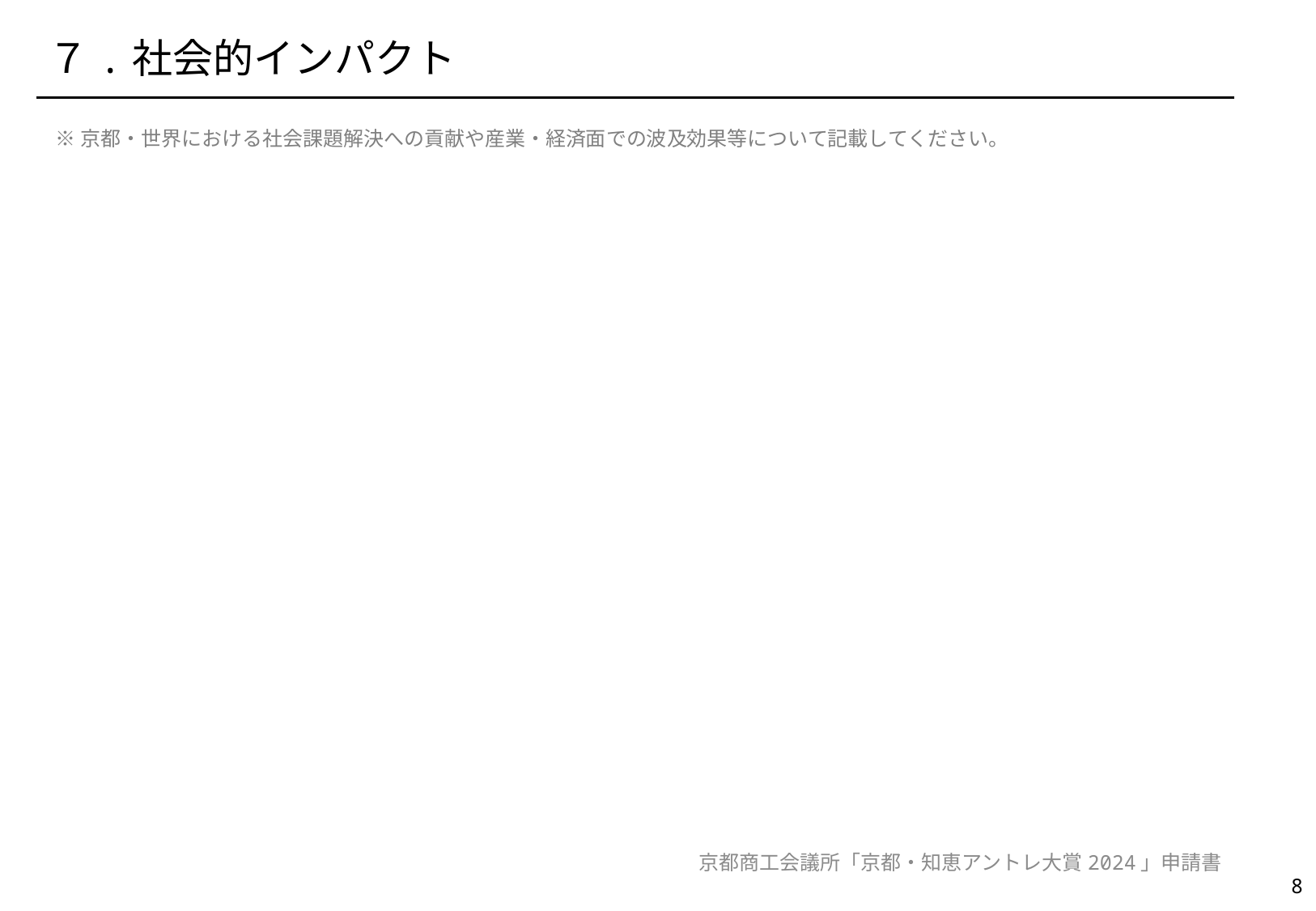

７.社会的インパクト
※京都・世界における社会課題解決への貢献や産業・経済面での波及効果等について記載してください。
京都商工会議所「京都・知恵アントレ大賞2024」申請書
8